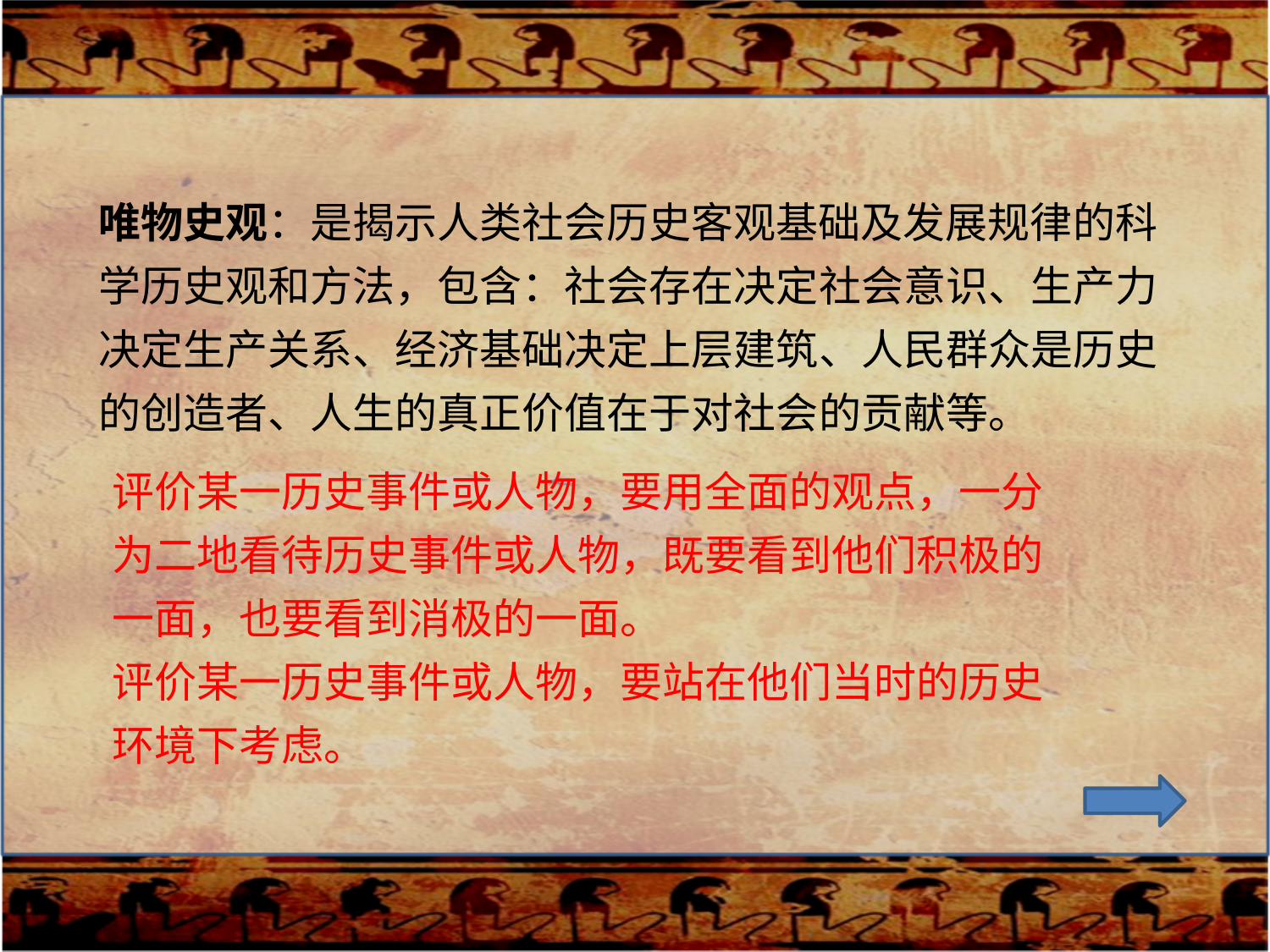

唯物史观：是揭示人类社会历史客观基础及发展规律的科学历史观和方法，包含：社会存在决定社会意识、生产力决定生产关系、经济基础决定上层建筑、人民群众是历史的创造者、人生的真正价值在于对社会的贡献等。
评价某一历史事件或人物，要用全面的观点，一分为二地看待历史事件或人物，既要看到他们积极的一面，也要看到消极的一面。
评价某一历史事件或人物，要站在他们当时的历史环境下考虑。